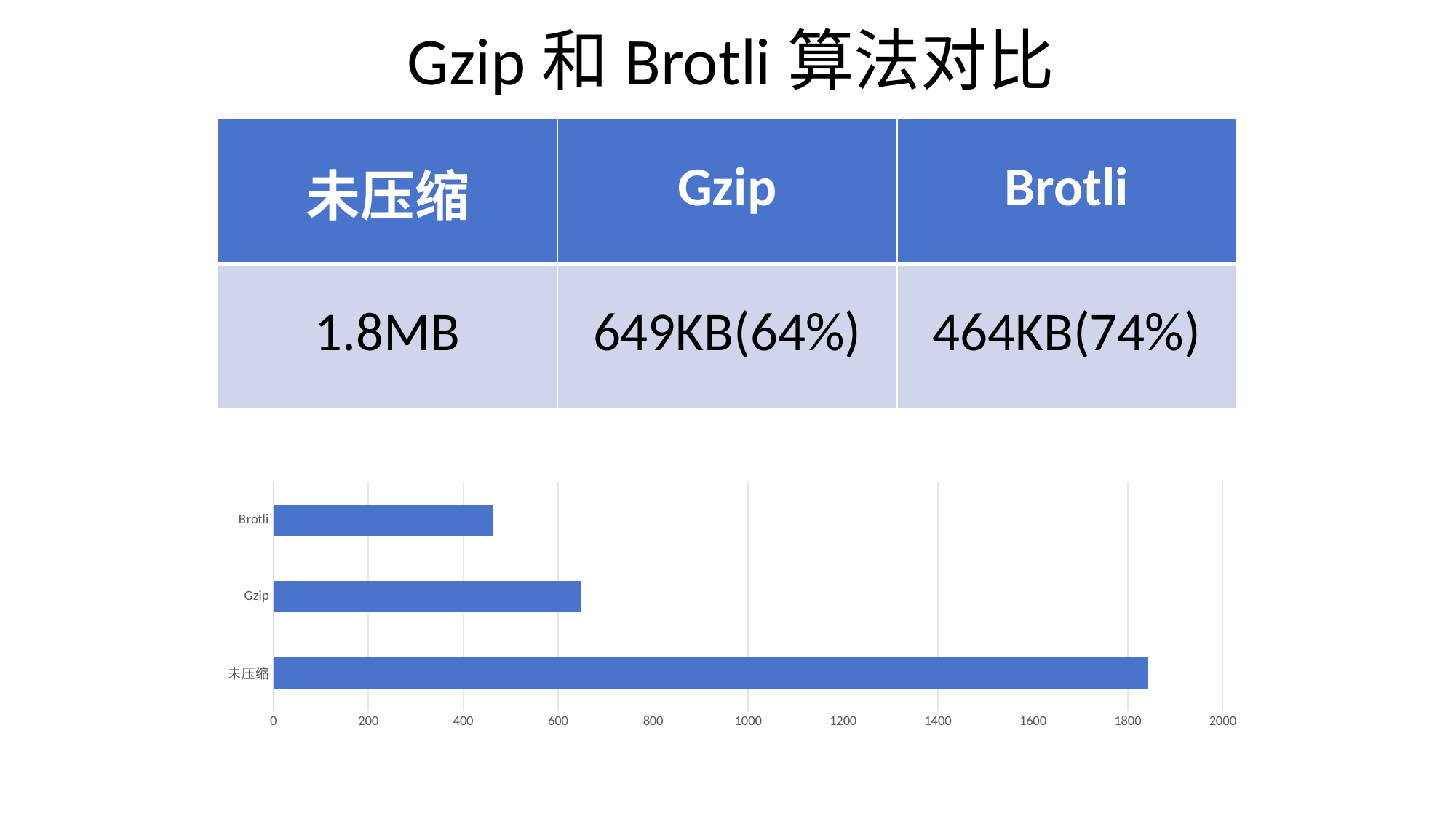

Gzip和Brotli算法对比
| 未压缩 | Gzip | Brotli |
| --- | --- | --- |
| 1.8MB | 649KB(64%) | 464KB(74%) |

### Chart

| Category | 系列 1 |
|---|---|
| 未压缩 | 1843.2 |
| Gzip | 649.0 |
| Brotli | 464.0 |